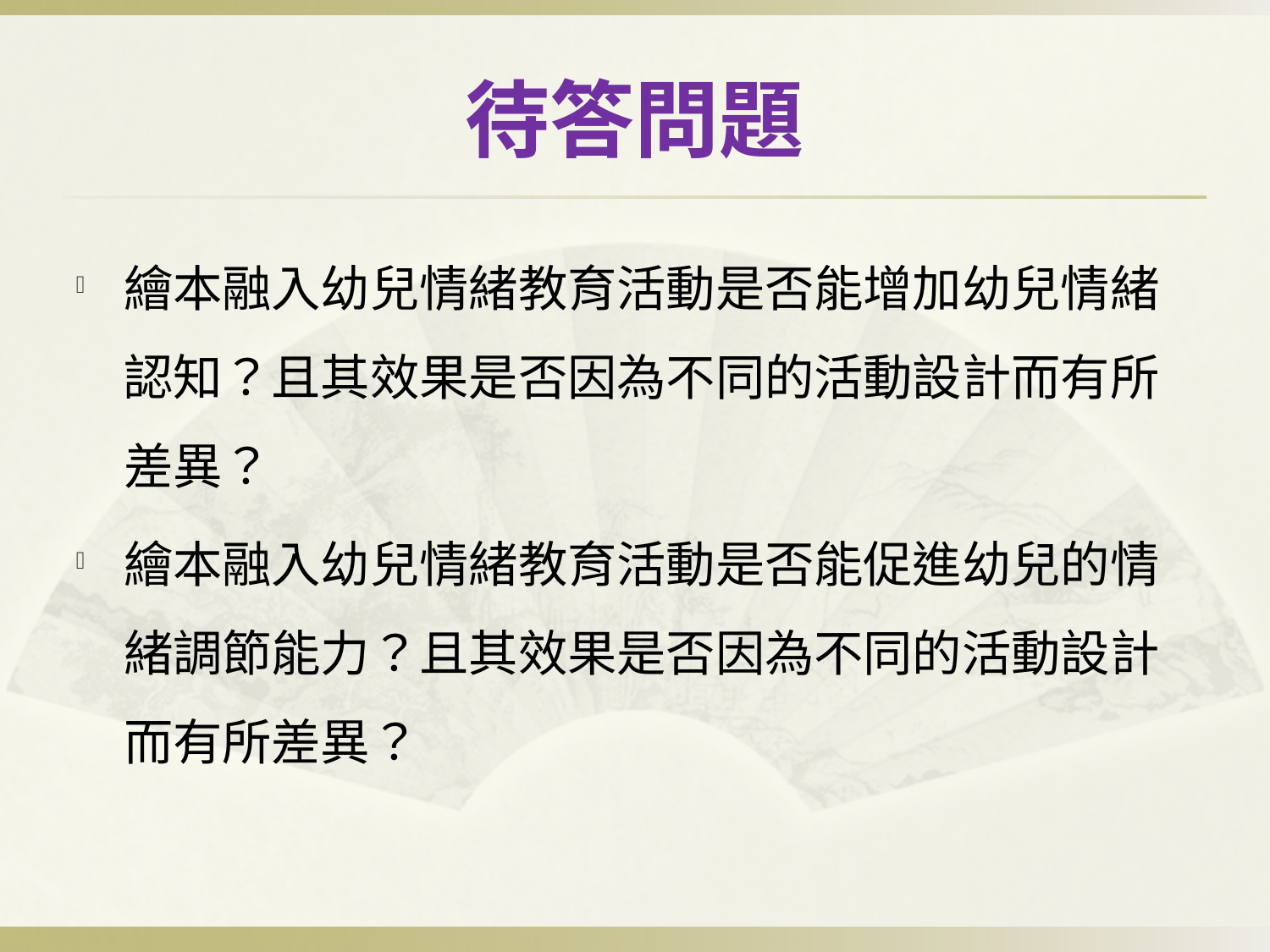

# 待答問題
繪本融入幼兒情緒教育活動是否能增加幼兒情緒認知？且其效果是否因為不同的活動設計而有所差異？
繪本融入幼兒情緒教育活動是否能促進幼兒的情緒調節能力？且其效果是否因為不同的活動設計而有所差異？